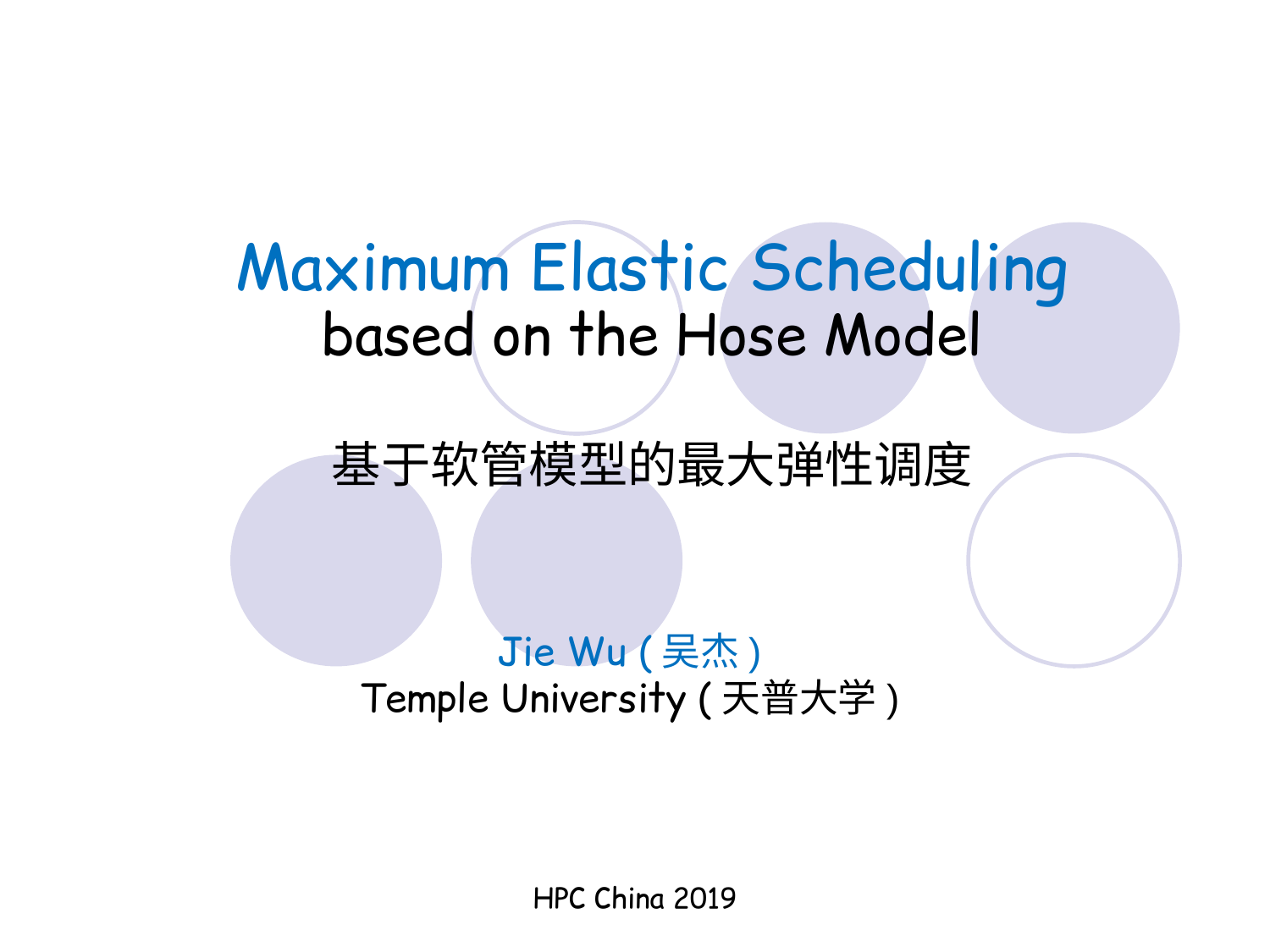

# Maximum Elastic Scheduling based on the Hose Model 基于软管模型的最大弹性调度
Jie Wu (吴杰)
Temple University (天普大学)

HPC China 2019